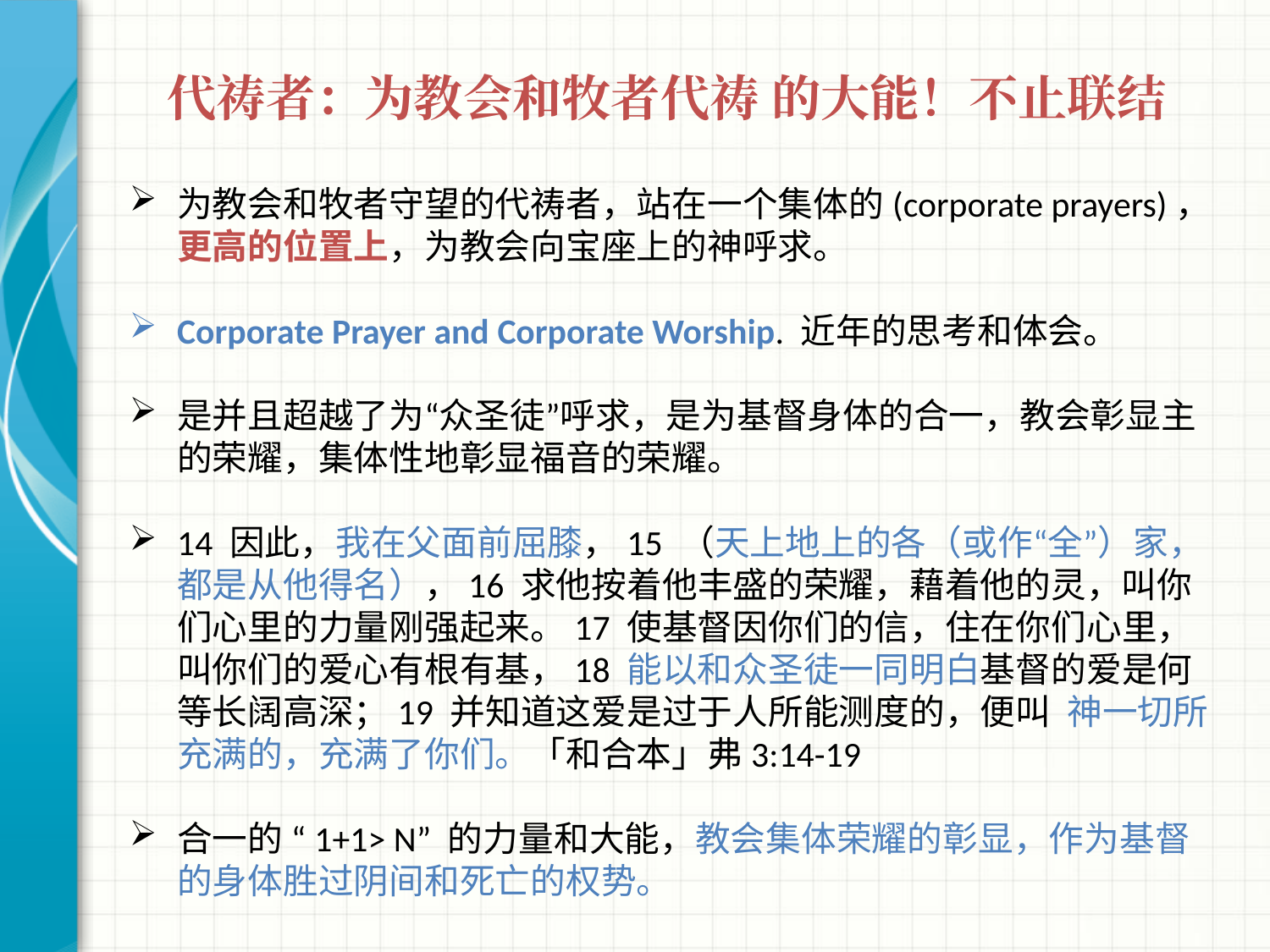

# 代祷者：为教会和牧者代祷 的大能！不止联结

为教会和牧者守望的代祷者，站在一个集体的(corporate prayers)，更高的位置上，为教会向宝座上的神呼求。

Corporate Prayer and Corporate Worship. 近年的思考和体会。

是并且超越了为“众圣徒”呼求，是为基督身体的合一，教会彰显主的荣耀，集体性地彰显福音的荣耀。

14 因此，我在父面前屈膝，15 （天上地上的各（或作“全”）家，都是从他得名），16 求他按着他丰盛的荣耀，藉着他的灵，叫你们心里的力量刚强起来。17 使基督因你们的信，住在你们心里，叫你们的爱心有根有基，18 能以和众圣徒一同明白基督的爱是何等长阔高深；19 并知道这爱是过于人所能测度的，便叫  神一切所充满的，充满了你们。「和合本」弗3:14-19

合一的 “1+1> N” 的力量和大能，教会集体荣耀的彰显，作为基督的身体胜过阴间和死亡的权势。